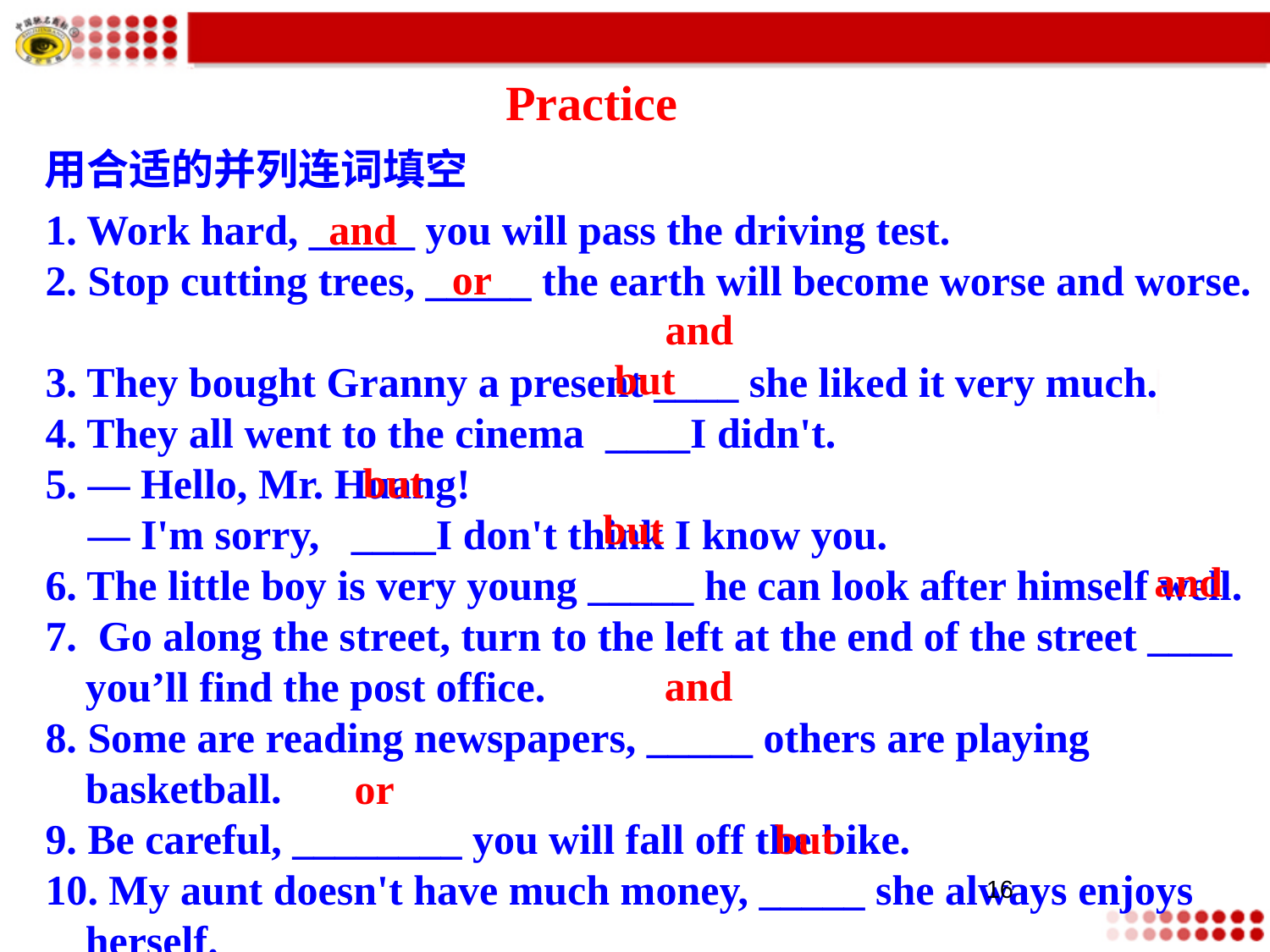

Practice
用合适的并列连词填空
1. Work hard, _____ you will pass the driving test.
2. Stop cutting trees, _____ the earth will become worse and worse.
3. They bought Granny a present ____ she liked it very much.
4. They all went to the cinema  ____I didn't.
5. — Hello, Mr. Huang!
    — I'm sorry,   ____I don't think I know you.
6. The little boy is very young _____ he can look after himself well.
7.  Go along the street, turn to the left at the end of the street ____ you’ll find the post office.
8. Some are reading newspapers, _____ others are playing basketball.
9. Be careful, ________ you will fall off the bike.
10. My aunt doesn't have much money, _____ she always enjoys herself.
and
or
and
but
but
but
and
and
or
but
16